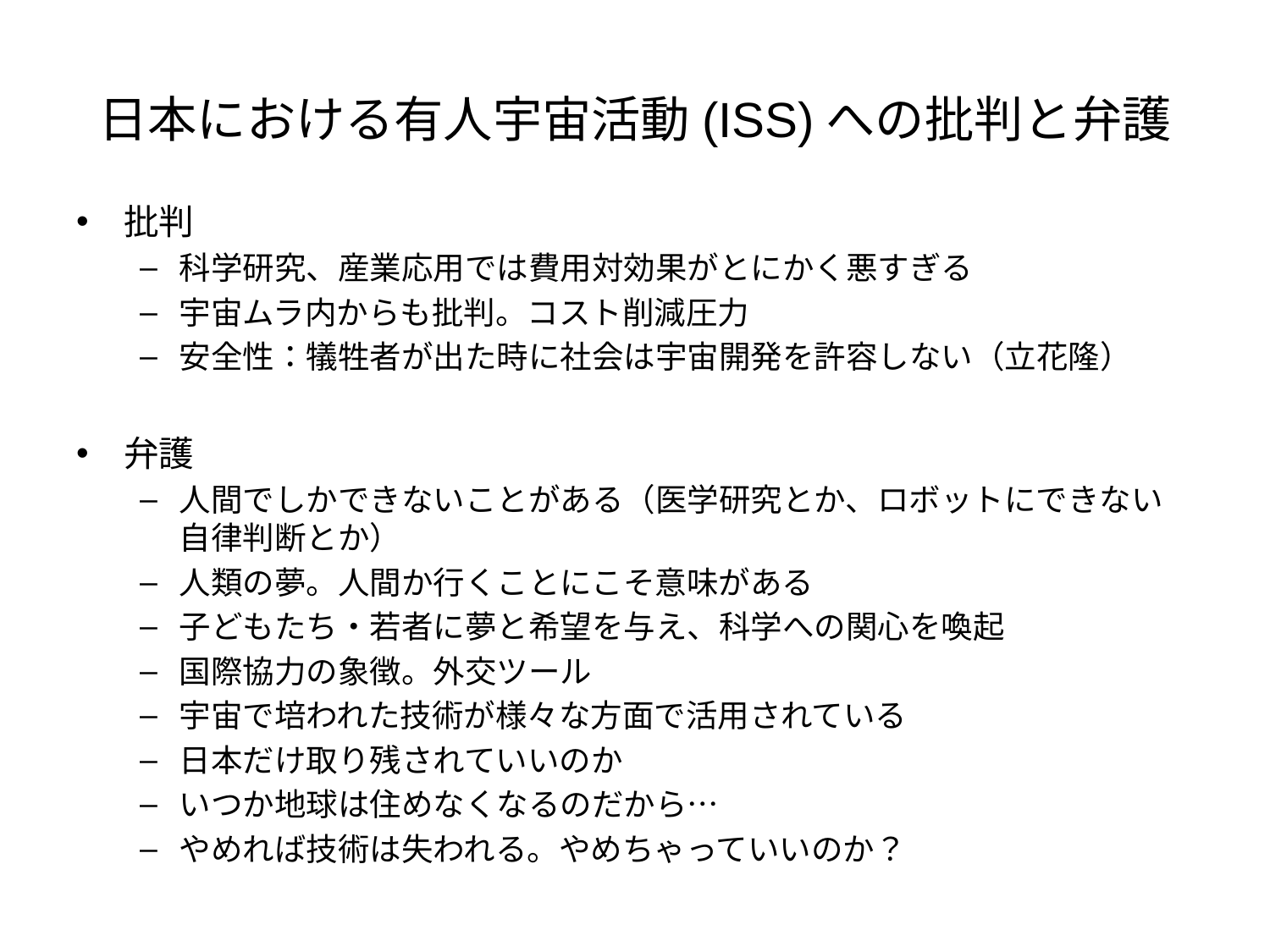

# 日本における有人宇宙活動(ISS)への批判と弁護
批判
科学研究、産業応用では費用対効果がとにかく悪すぎる
宇宙ムラ内からも批判。コスト削減圧力
安全性：犠牲者が出た時に社会は宇宙開発を許容しない（立花隆）

弁護
人間でしかできないことがある（医学研究とか、ロボットにできない自律判断とか）
人類の夢。人間か行くことにこそ意味がある
子どもたち・若者に夢と希望を与え、科学への関心を喚起
国際協力の象徴。外交ツール
宇宙で培われた技術が様々な方面で活用されている
日本だけ取り残されていいのか
いつか地球は住めなくなるのだから…
やめれば技術は失われる。やめちゃっていいのか？